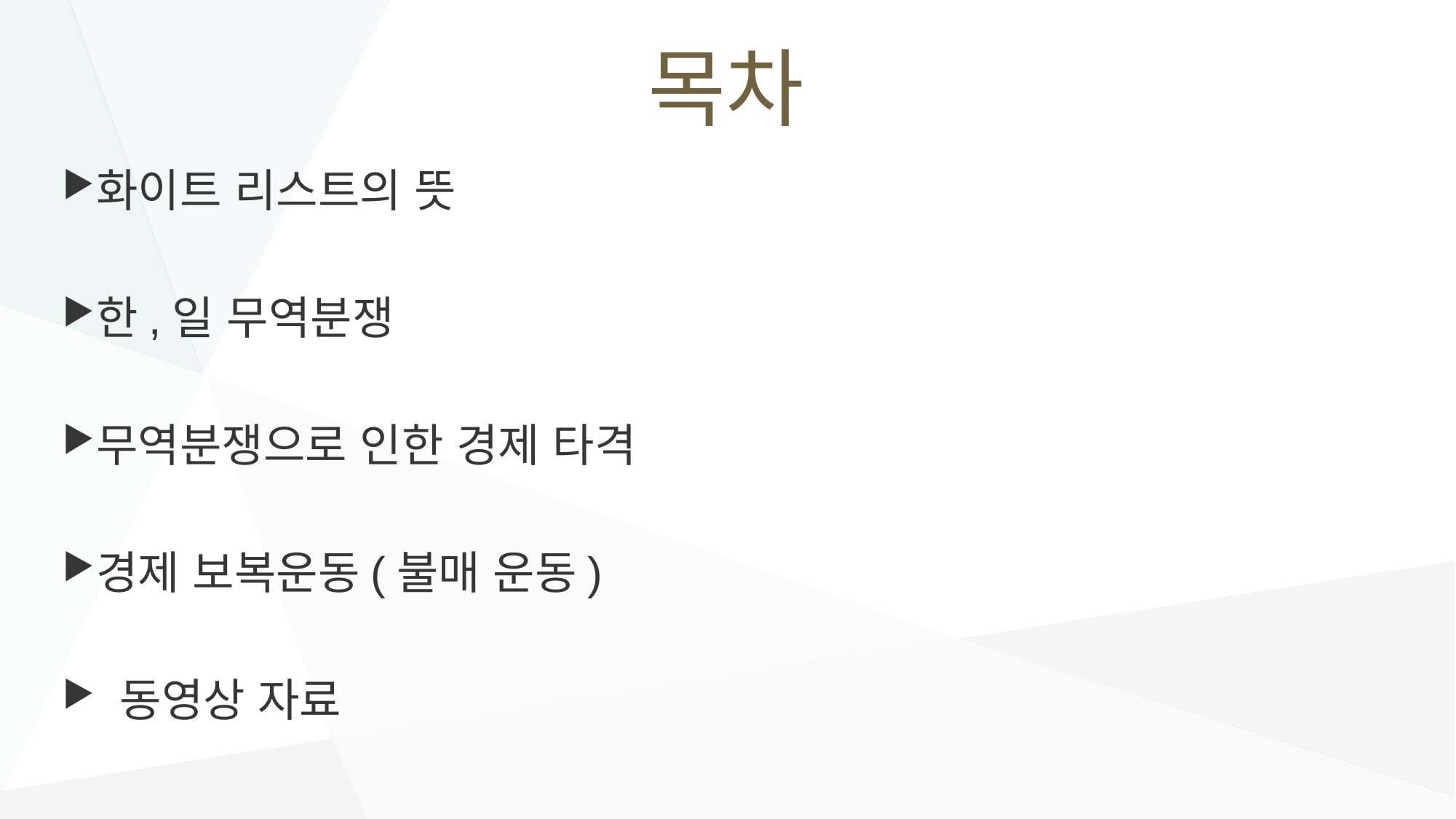

# 목차
화이트 리스트의 뜻

한,일 무역분쟁

무역분쟁으로 인한 경제 타격

경제 보복운동(불매 운동)

 동영상 자료